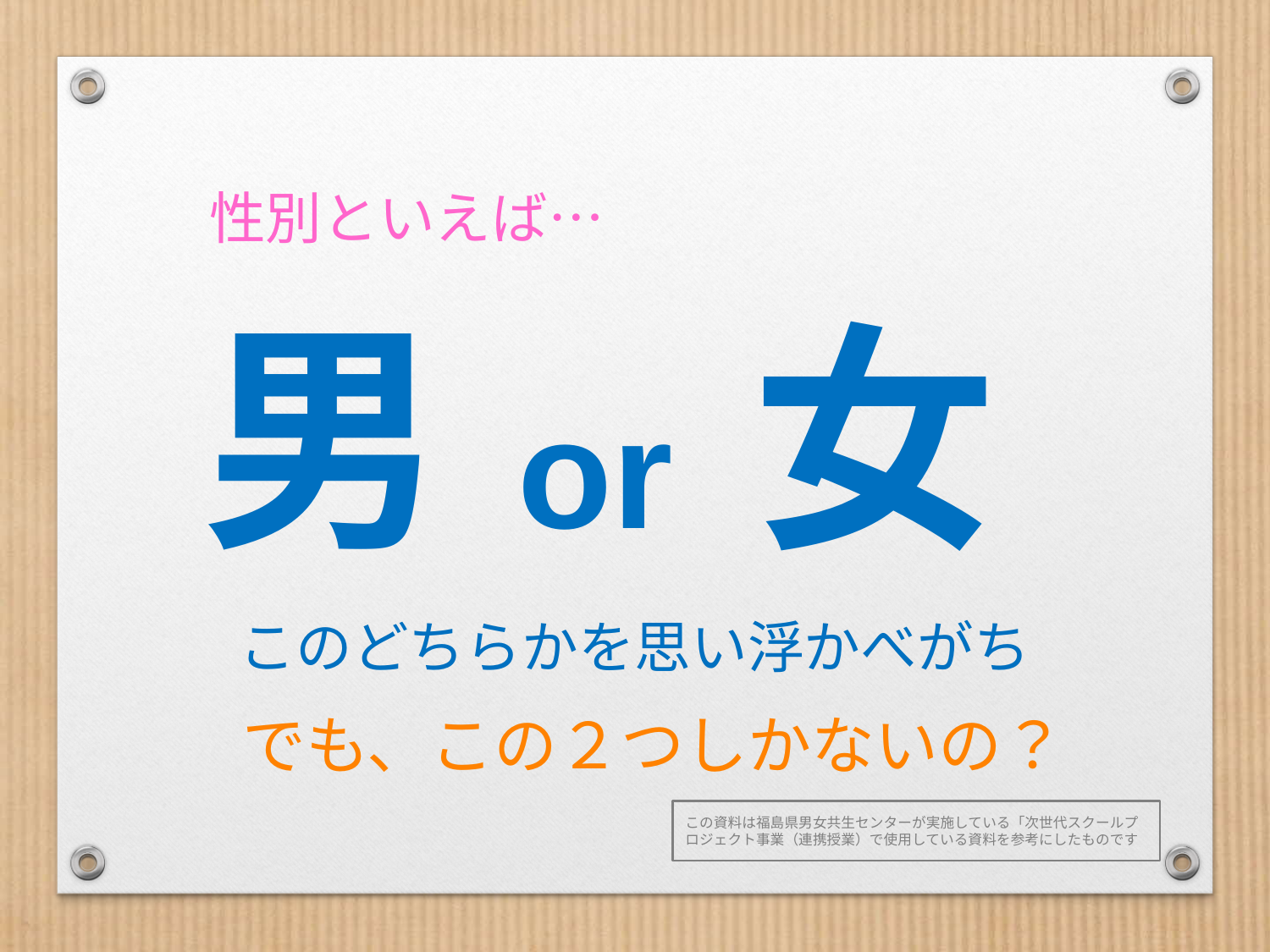

性別といえば…
男 or 女
このどちらかを思い浮かべがち
でも、この２つしかないの？
この資料は福島県男女共生センターが実施している「次世代スクールプロジェクト事業（連携授業）で使用している資料を参考にしたものです